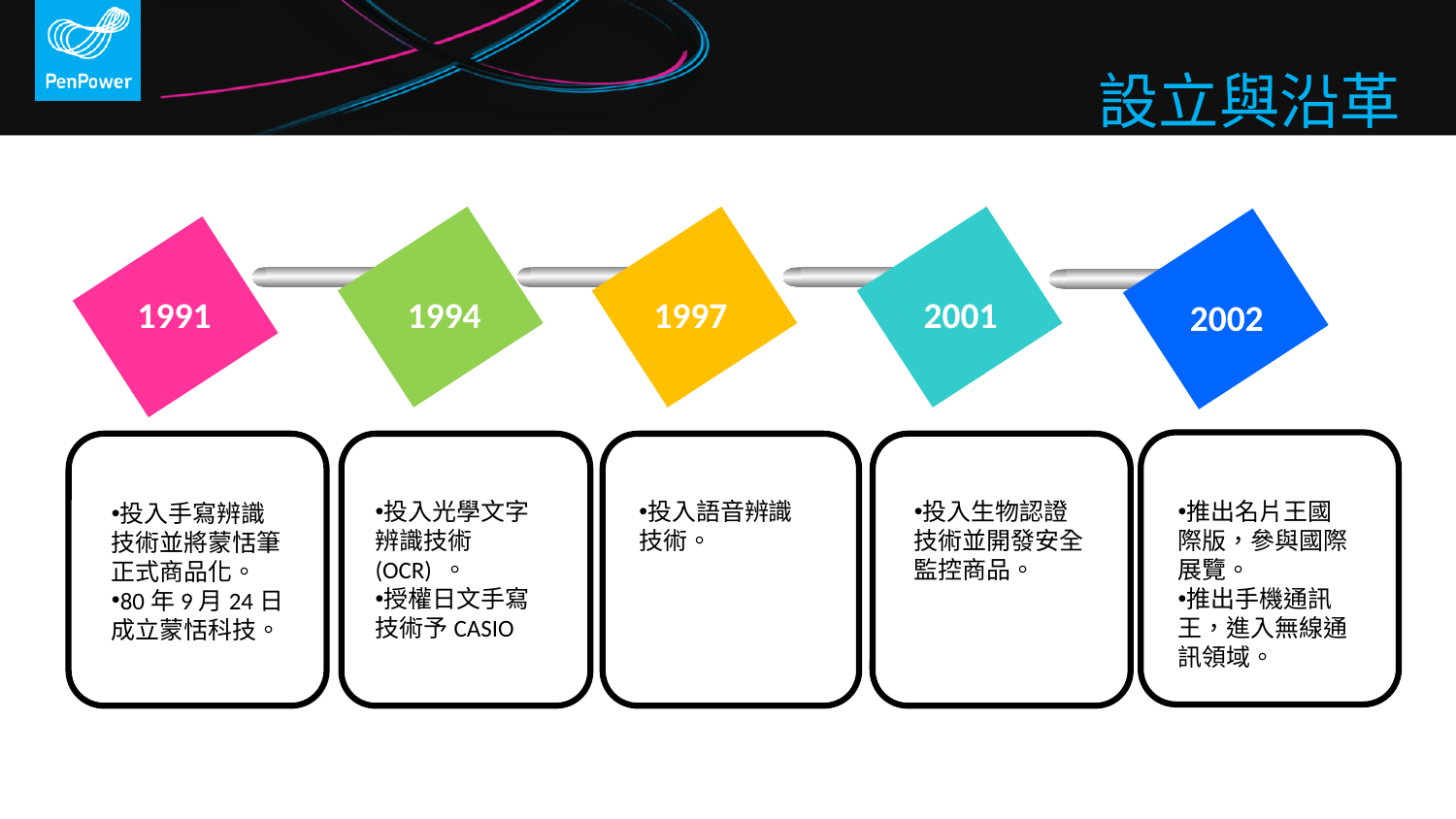

# 設立與沿革

1991
1994
1997
2001
2002

投入光學文字辨識技術(OCR) 。
授權日文手寫技術予CASIO
投入語音辨識技術。
投入生物認證技術並開發安全監控商品。
推出名片王國際版，參與國際展覽。
推出手機通訊王，進入無線通訊領域。
投入手寫辨識技術並將蒙恬筆正式商品化。
80年9月24日成立蒙恬科技。